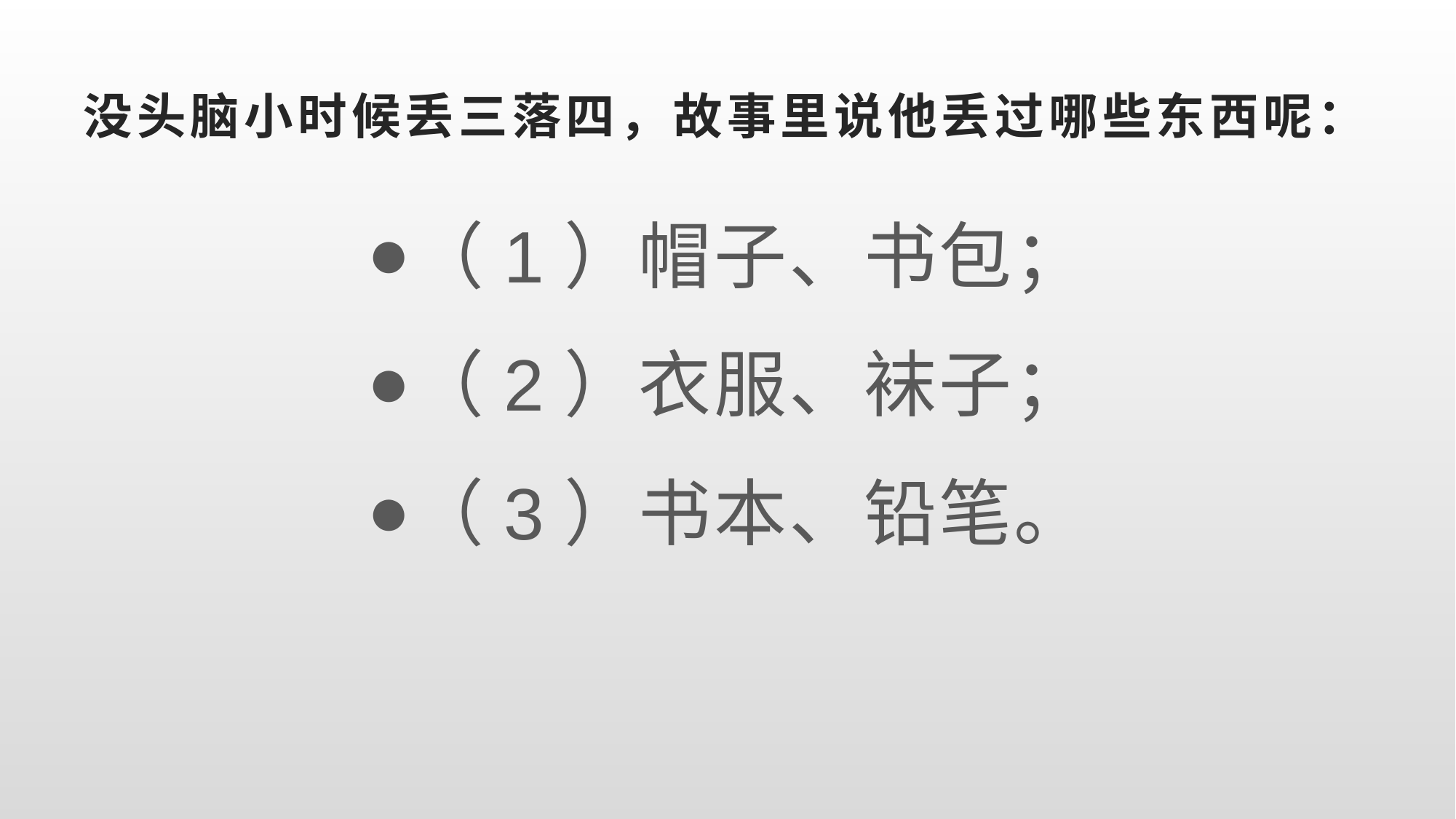

# 没头脑小时候丢三落四，故事里说他丢过哪些东西呢：
（1）帽子、书包；
（2）衣服、袜子；
（3）书本、铅笔。